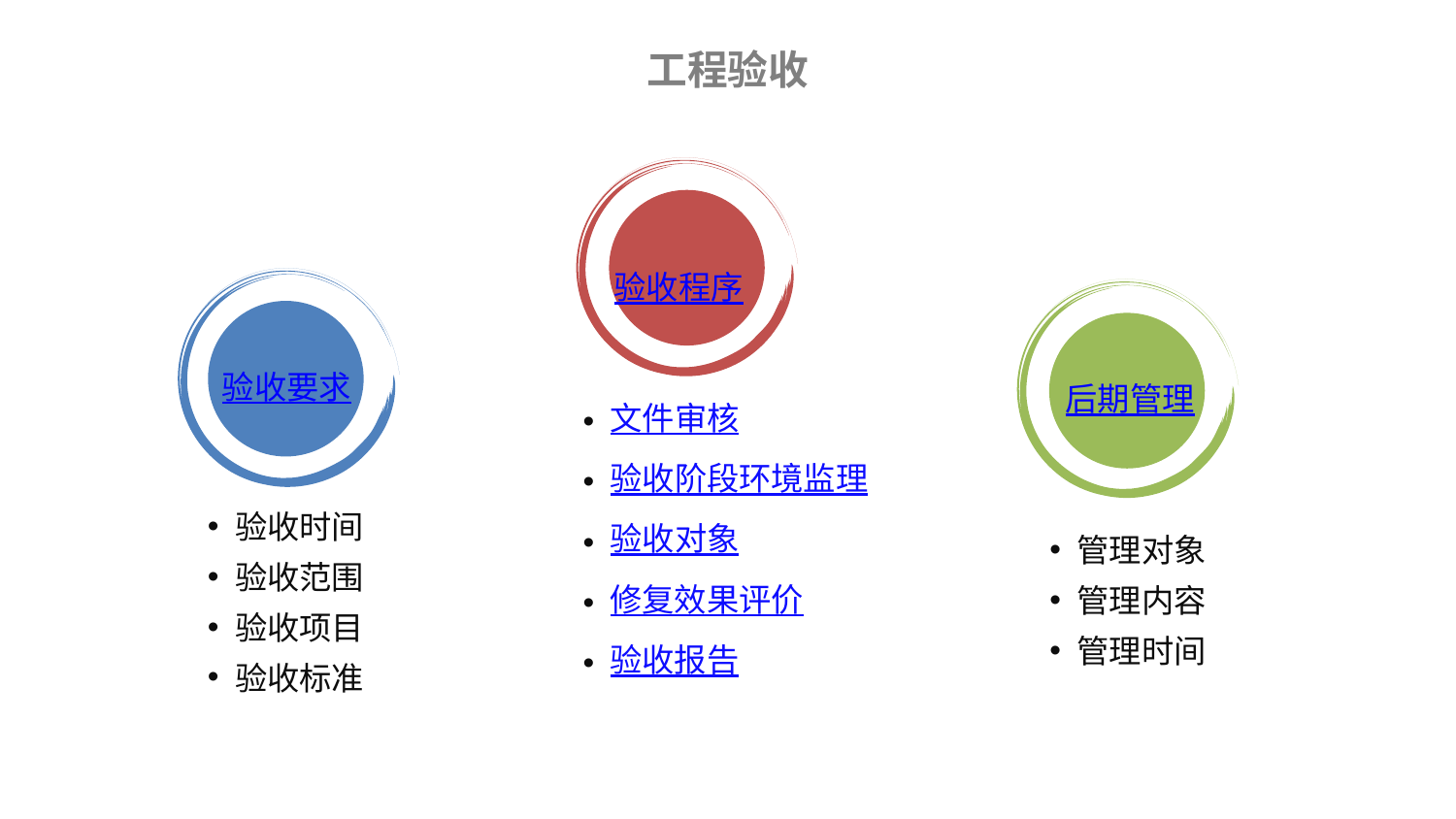

# 工程验收

文件审核
验收阶段环境监理
验收对象
修复效果评价
验收报告

验收程序

验收时间
验收范围
验收项目
验收标准

管理对象
管理内容
管理时间
验收要求
后期管理